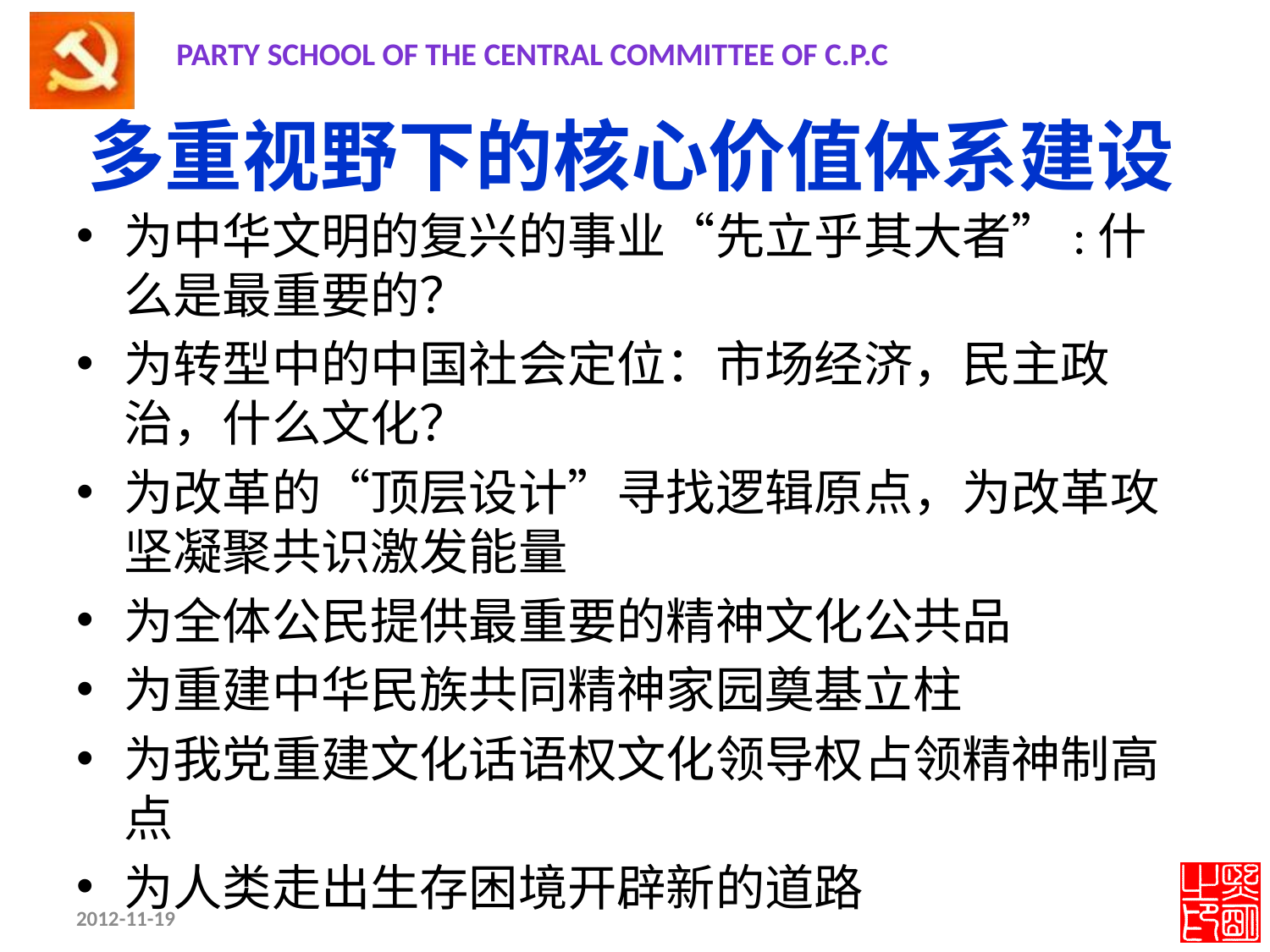

# 多重视野下的核心价值体系建设
为中华文明的复兴的事业“先立乎其大者”:什么是最重要的？
为转型中的中国社会定位：市场经济，民主政治，什么文化？
为改革的“顶层设计”寻找逻辑原点，为改革攻坚凝聚共识激发能量
为全体公民提供最重要的精神文化公共品
为重建中华民族共同精神家园奠基立柱
为我党重建文化话语权文化领导权占领精神制高点
为人类走出生存困境开辟新的道路

2012-11-19